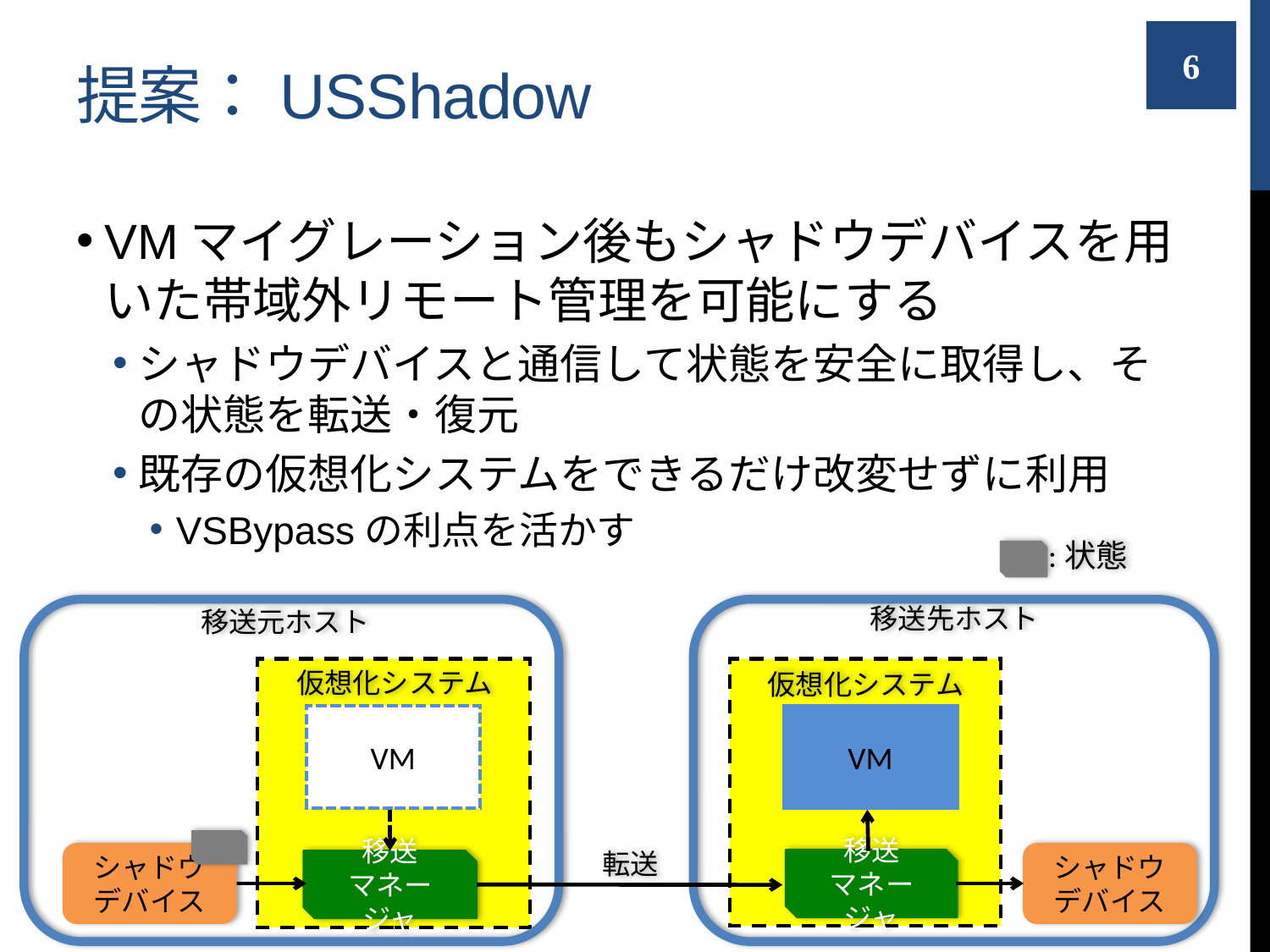

# 提案：USShadow
6
VMマイグレーション後もシャドウデバイスを用いた帯域外リモート管理を可能にする
シャドウデバイスと通信して状態を安全に取得し、その状態を転送・復元
既存の仮想化システムをできるだけ改変せずに利用
VSBypassの利点を活かす
:状態

移送元ホスト
移送
マネージャ
転送

移送先ホスト

仮想化システム
仮想化システム

VM

VM

シャドウ
デバイス
シャドウ
デバイス
移送
マネージャ